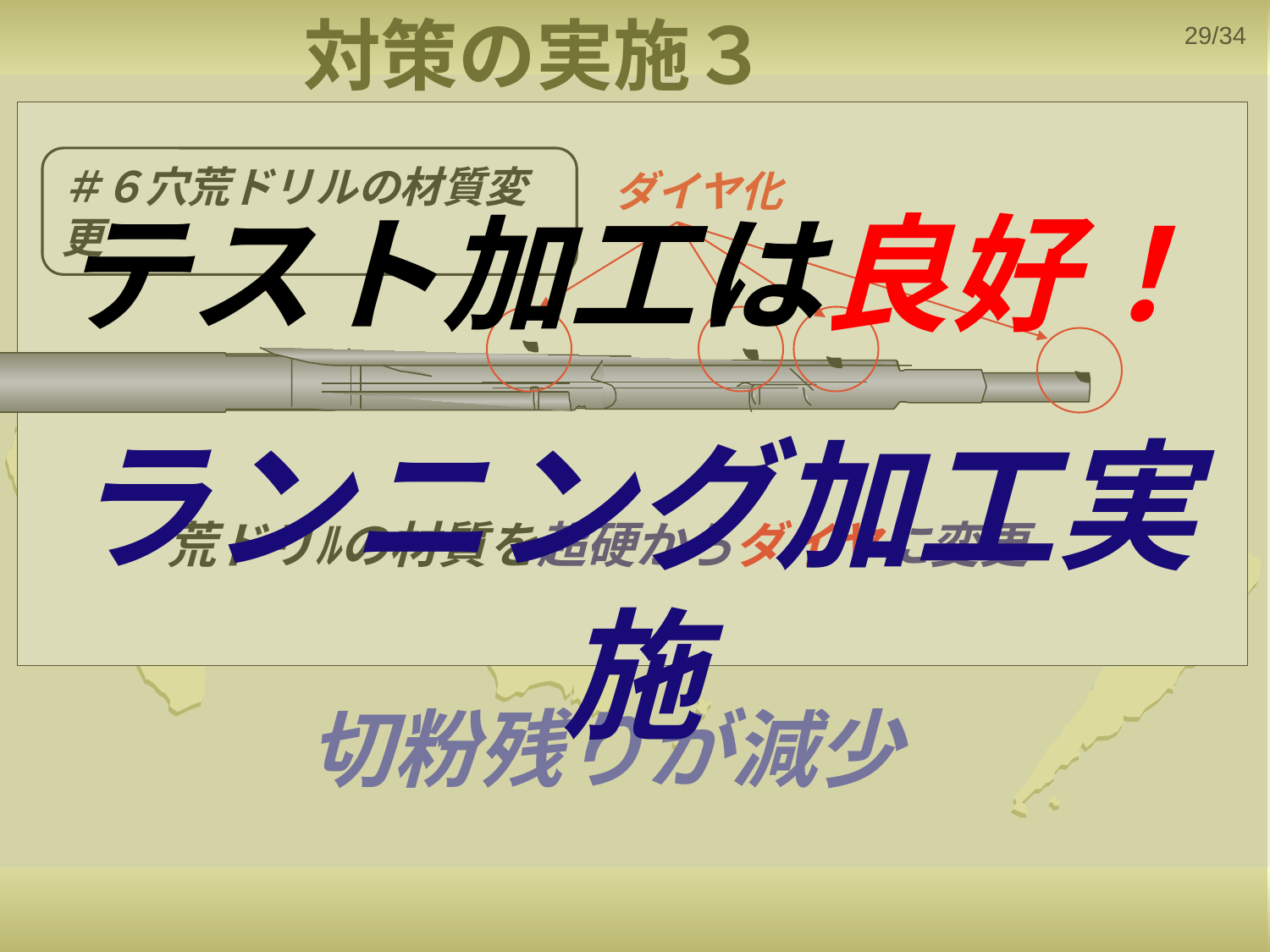

対策の実施３
テスト加工は良好！
ランニング加工実施

＃６穴荒ドリルの材質変更
ダイヤ化

荒ドリﾙの材質を超硬からダイヤに変更
切粉残りが減少